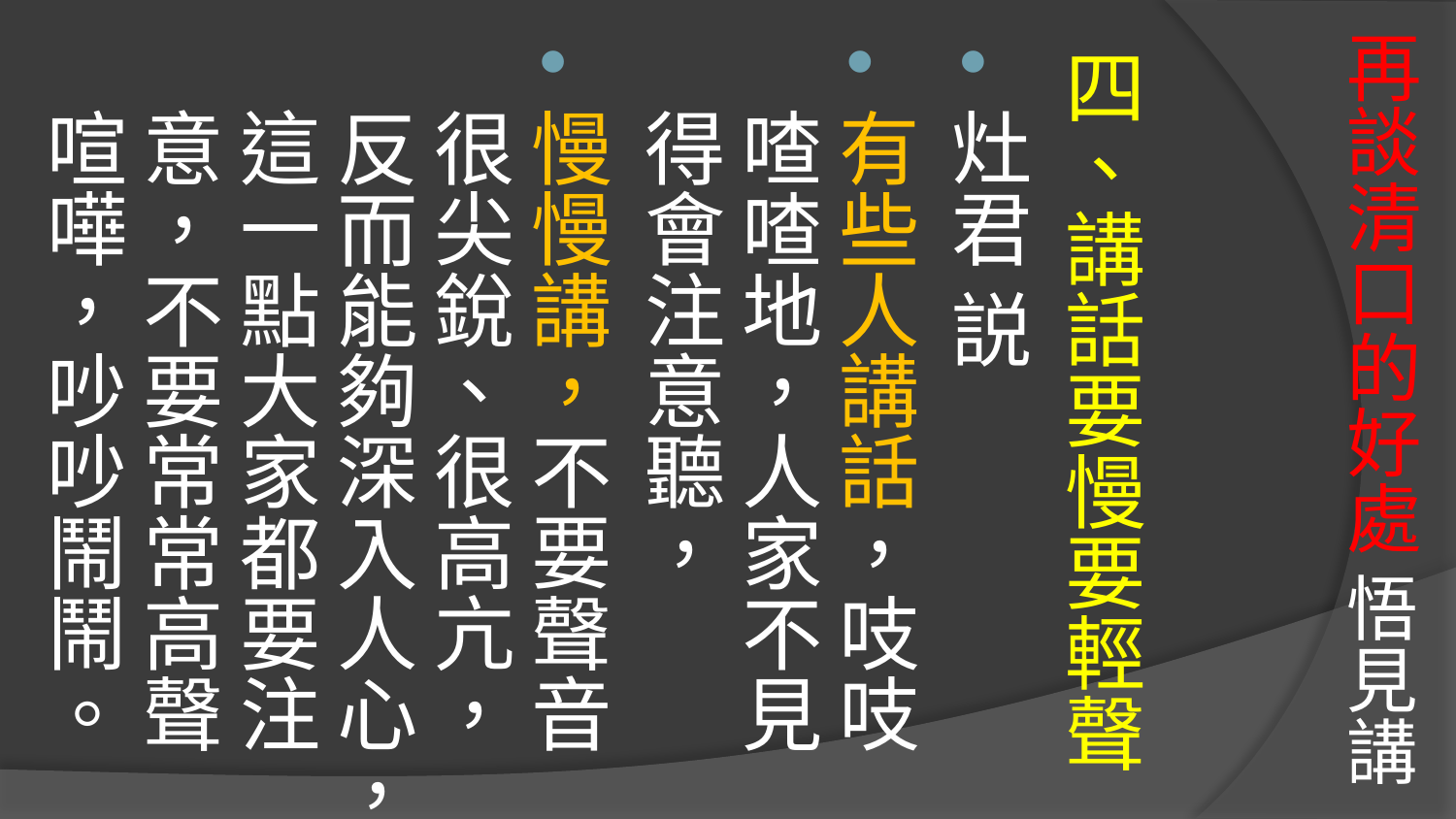

# 再談清口的好處 悟見講
四、講話要慢要輕聲
灶君 説
有些人講話，吱吱喳喳地，人家不見得會注意聽，
慢慢講，不要聲音很尖銳、很高亢，反而能夠深入人心，這一點大家都要注意，不要常常高聲喧嘩，吵吵鬧鬧。